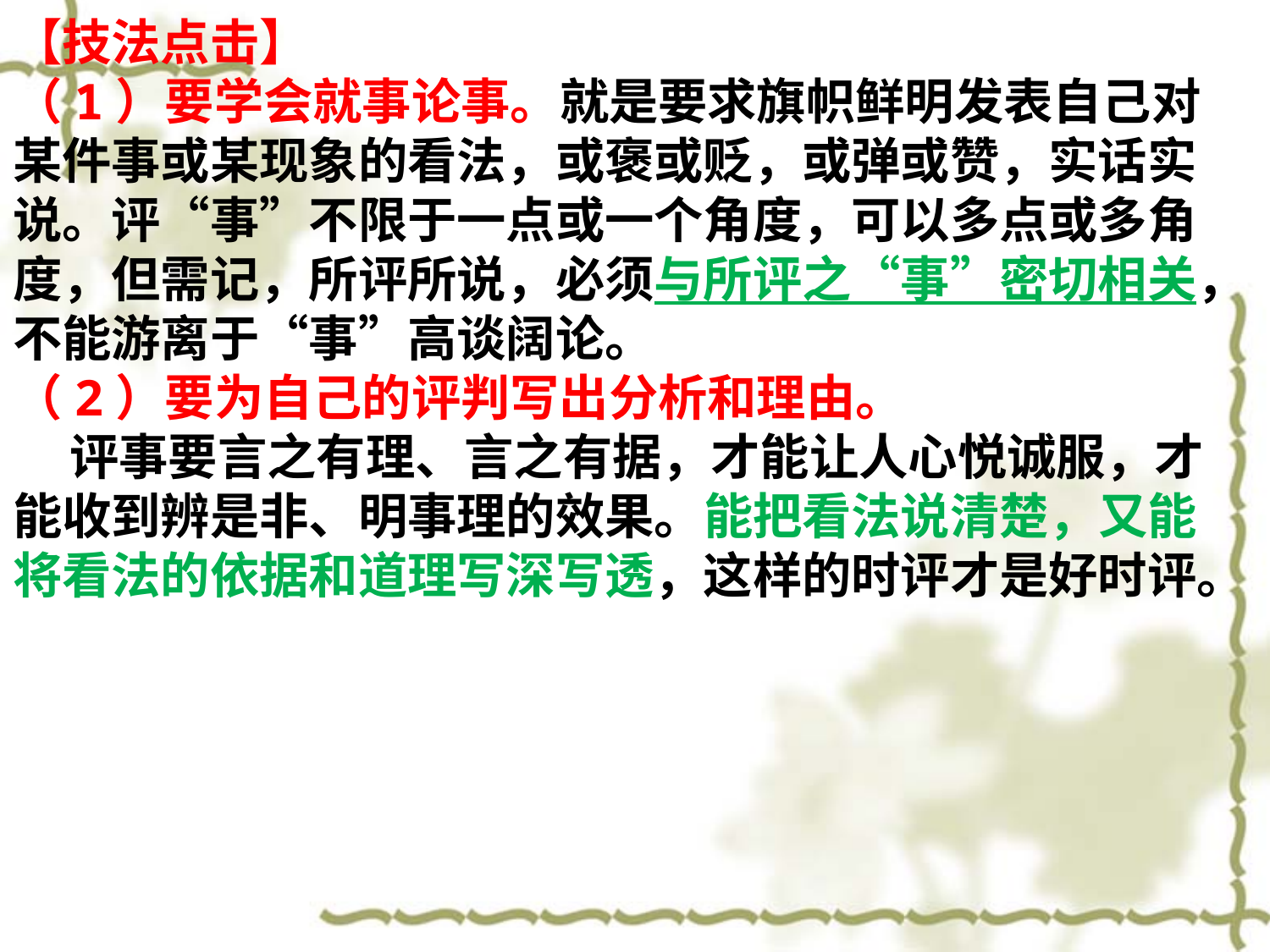

【技法点击】
（1）要学会就事论事。就是要求旗帜鲜明发表自己对某件事或某现象的看法，或褒或贬，或弹或赞，实话实说。评“事”不限于一点或一个角度，可以多点或多角度，但需记，所评所说，必须与所评之“事”密切相关，不能游离于“事”高谈阔论。
（2）要为自己的评判写出分析和理由。
    评事要言之有理、言之有据，才能让人心悦诚服，才能收到辨是非、明事理的效果。能把看法说清楚，又能将看法的依据和道理写深写透，这样的时评才是好时评。